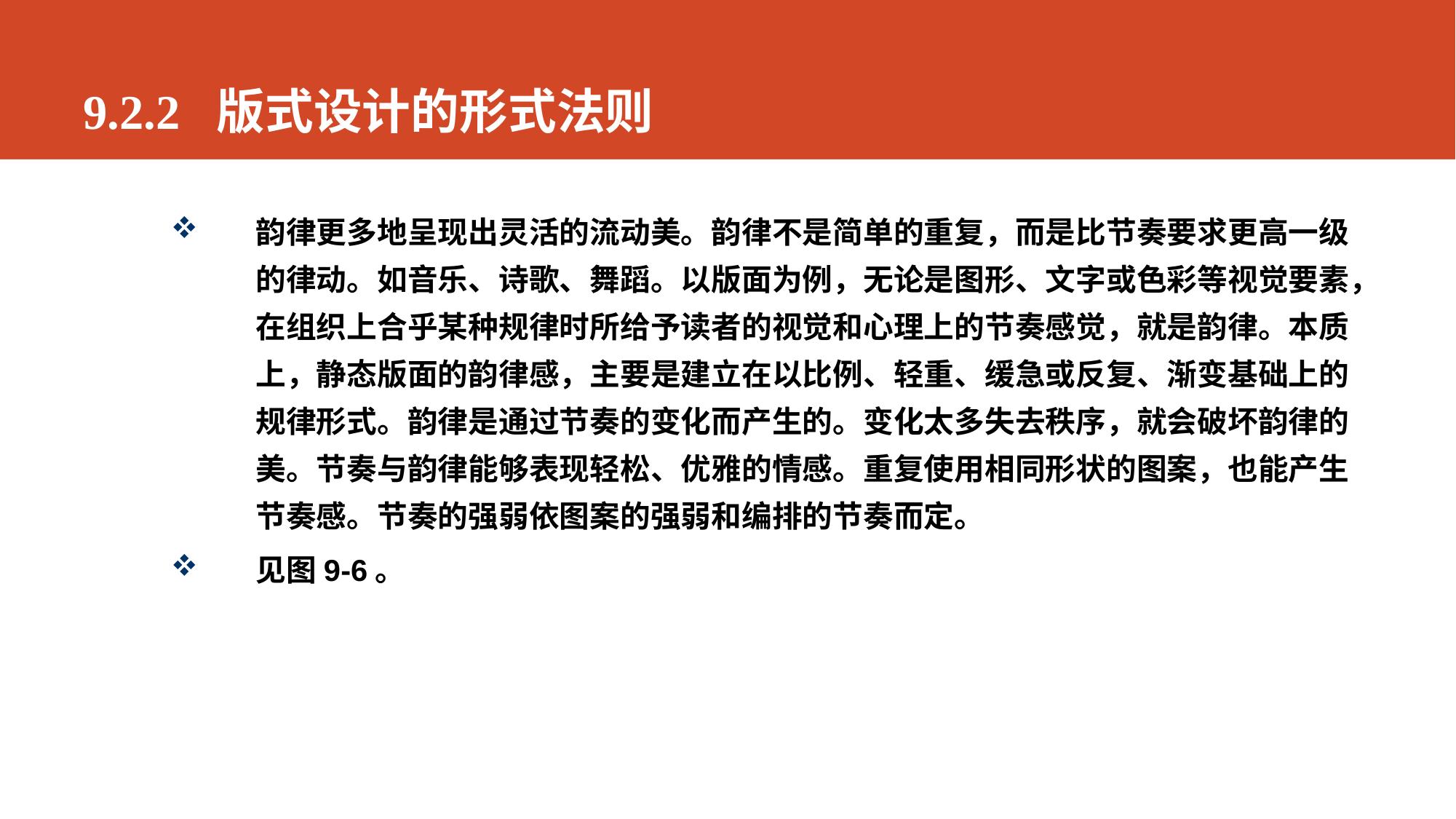

# 9.2.2  版式设计的形式法则
韵律更多地呈现出灵活的流动美。韵律不是简单的重复，而是比节奏要求更高一级的律动。如音乐、诗歌、舞蹈。以版面为例，无论是图形、文字或色彩等视觉要素，在组织上合乎某种规律时所给予读者的视觉和心理上的节奏感觉，就是韵律。本质上，静态版面的韵律感，主要是建立在以比例、轻重、缓急或反复、渐变基础上的规律形式。韵律是通过节奏的变化而产生的。变化太多失去秩序，就会破坏韵律的美。节奏与韵律能够表现轻松、优雅的情感。重复使用相同形状的图案，也能产生节奏感。节奏的强弱依图案的强弱和编排的节奏而定。
见图9-6。